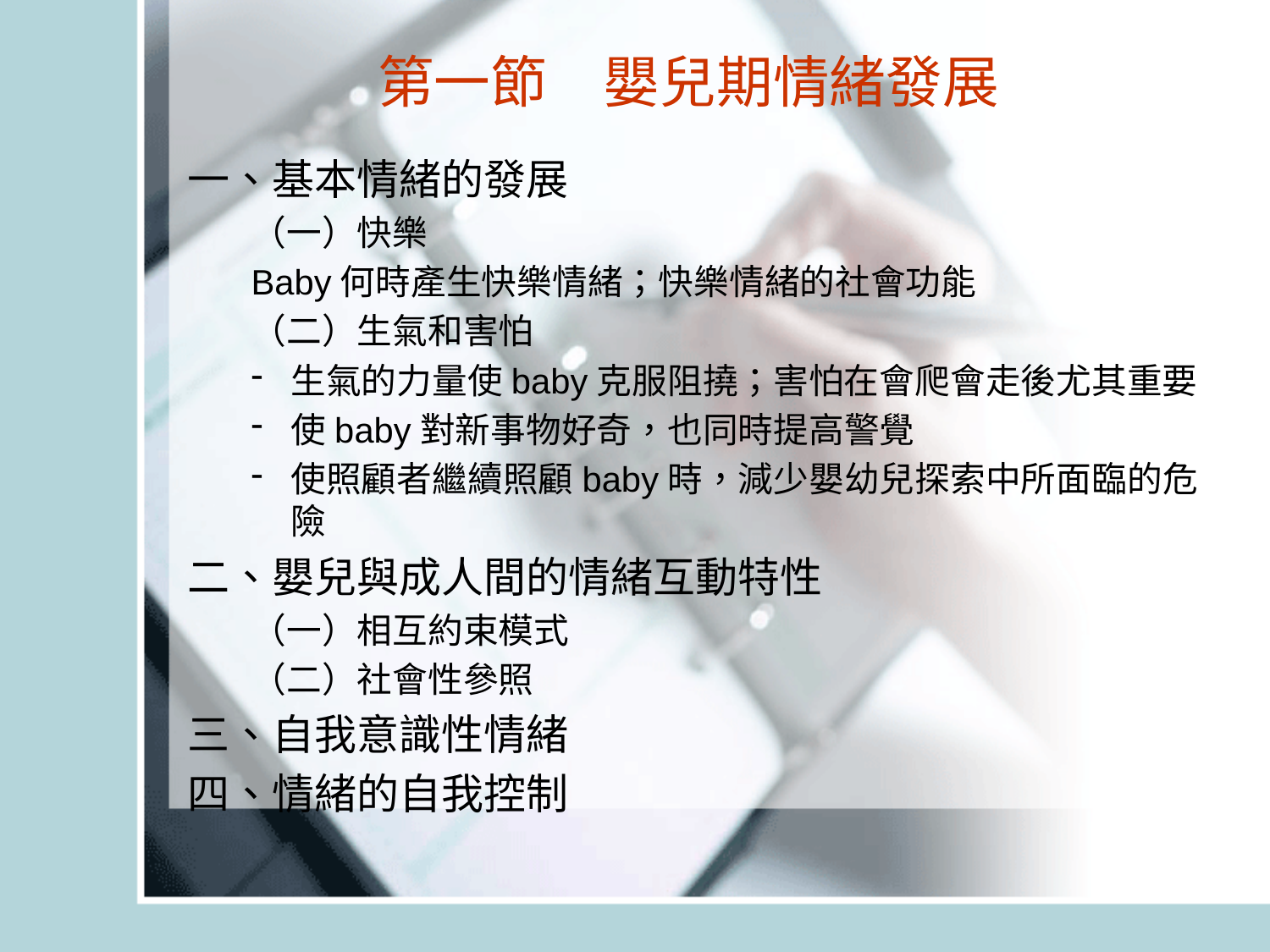

# 第一節　嬰兒期情緒發展
一、基本情緒的發展
（一）快樂
Baby何時產生快樂情緒；快樂情緒的社會功能
（二）生氣和害怕
生氣的力量使baby克服阻撓；害怕在會爬會走後尤其重要
使baby對新事物好奇，也同時提高警覺
使照顧者繼續照顧baby時，減少嬰幼兒探索中所面臨的危險
二、嬰兒與成人間的情緒互動特性
（一）相互約束模式
（二）社會性參照
三、自我意識性情緒
四、情緒的自我控制